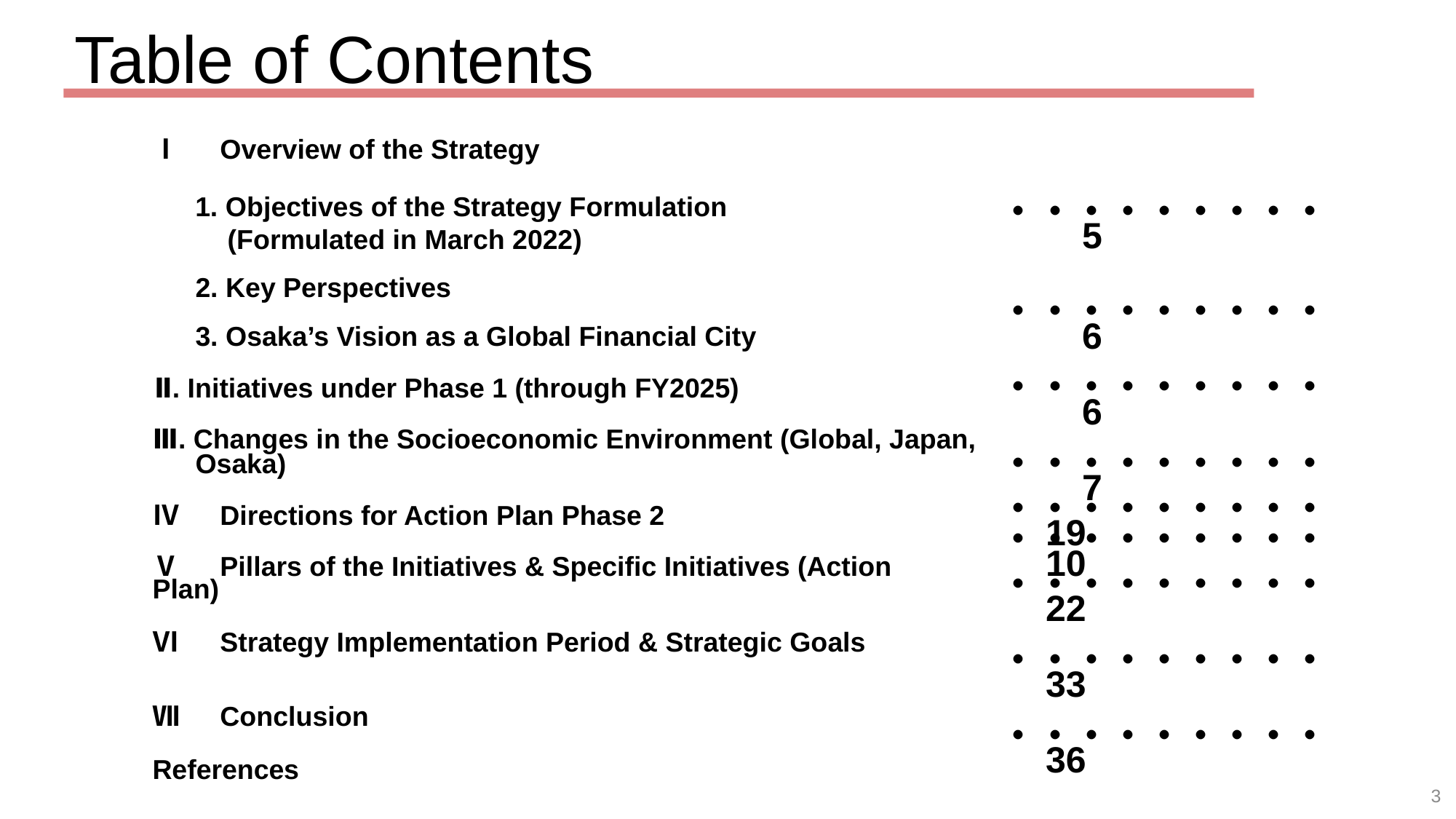

# Table of Contents
Ⅰ　Overview of the Strategy

1. Objectives of the Strategy Formulation
(Formulated in March 2022)

2. Key Perspectives

3. Osaka’s Vision as a Global Financial City
Ⅱ. Initiatives under Phase 1 (through FY2025)
Ⅲ. Changes in the Socioeconomic Environment (Global, Japan, Osaka)
Ⅳ　Directions for Action Plan Phase 2
Ⅴ　Pillars of the Initiatives & Specific Initiatives (Action Plan)
Ⅵ　Strategy Implementation Period & Strategic Goals
Ⅶ　Conclusion
References

・・・・・・・・・　　5
・・・・・・・・・　　6
・・・・・・・・・　　6
・・・・・・・・・　　7
・・・・・・・・・　10
・・・・・・・・・　19
・・・・・・・・・　22
・・・・・・・・・　33
・・・・・・・・・　36
3